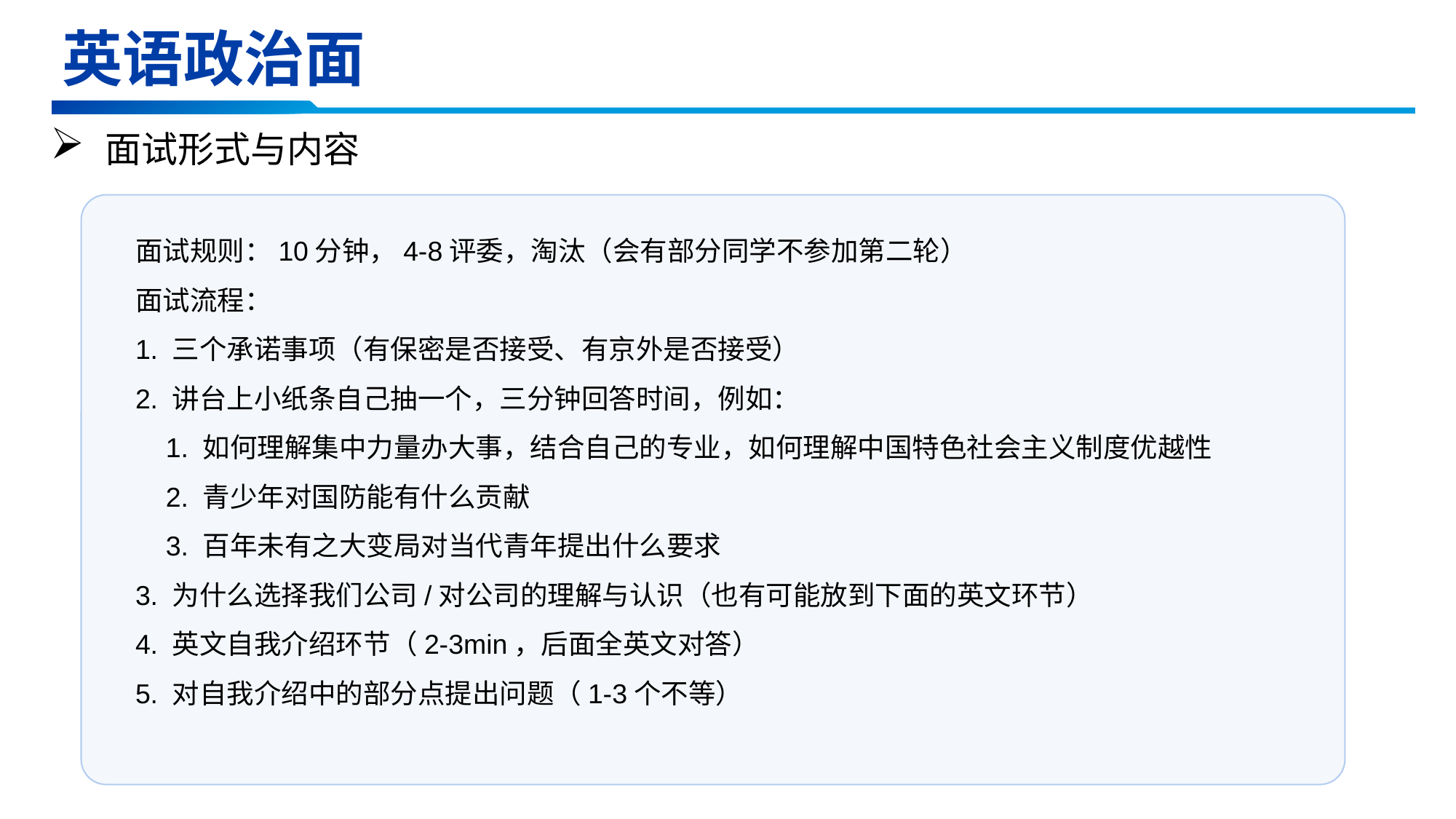

英语政治面
6
面试形式与内容

面试规则：10分钟，4-8评委，淘汰（会有部分同学不参加第二轮）
面试流程：
1. 三个承诺事项（有保密是否接受、有京外是否接受）
2. 讲台上小纸条自己抽一个，三分钟回答时间，例如：
    1. 如何理解集中力量办大事，结合自己的专业，如何理解中国特色社会主义制度优越性
    2. 青少年对国防能有什么贡献
    3. 百年未有之大变局对当代青年提出什么要求
3. 为什么选择我们公司/对公司的理解与认识（也有可能放到下面的英文环节）
4. 英文自我介绍环节（2-3min，后面全英文对答）
5. 对自我介绍中的部分点提出问题（1-3个不等）